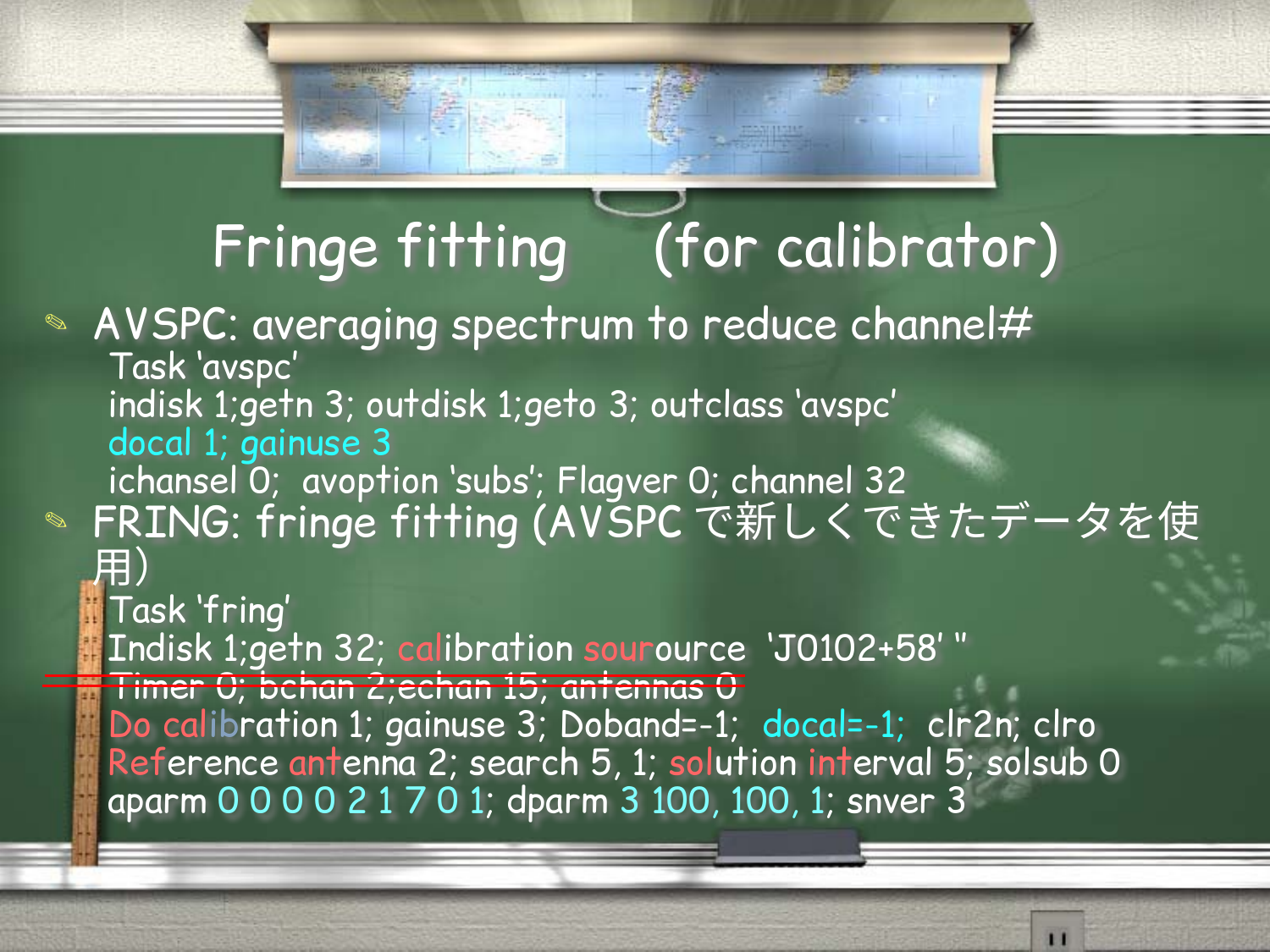

# Fringe fitting　(for calibrator)
AVSPC: averaging spectrum to reduce channel#
Task ‘avspc’
indisk 1;getn 3; outdisk 1;geto 3; outclass ‘avspc’
docal 1; gainuse 3
ichansel 0;  avoption ‘subs’; Flagver 0; channel 32
FRING: fringe fitting (AVSPCで新しくできたデータを使用）
Task ‘fring’
Indisk 1;getn 32; calibration sourource  ‘J0102+58’ ‘’
Timer 0; bchan 2;echan 15; antennas 0
Do calibration 1; gainuse 3; Doband=-1;  docal=-1;  clr2n; clro
Reference antenna 2; search 5, 1; solution interval 5; solsub 0
aparm 0 0 0 0 2 1 7 0 1; dparm 3 100, 100, 1; snver 3